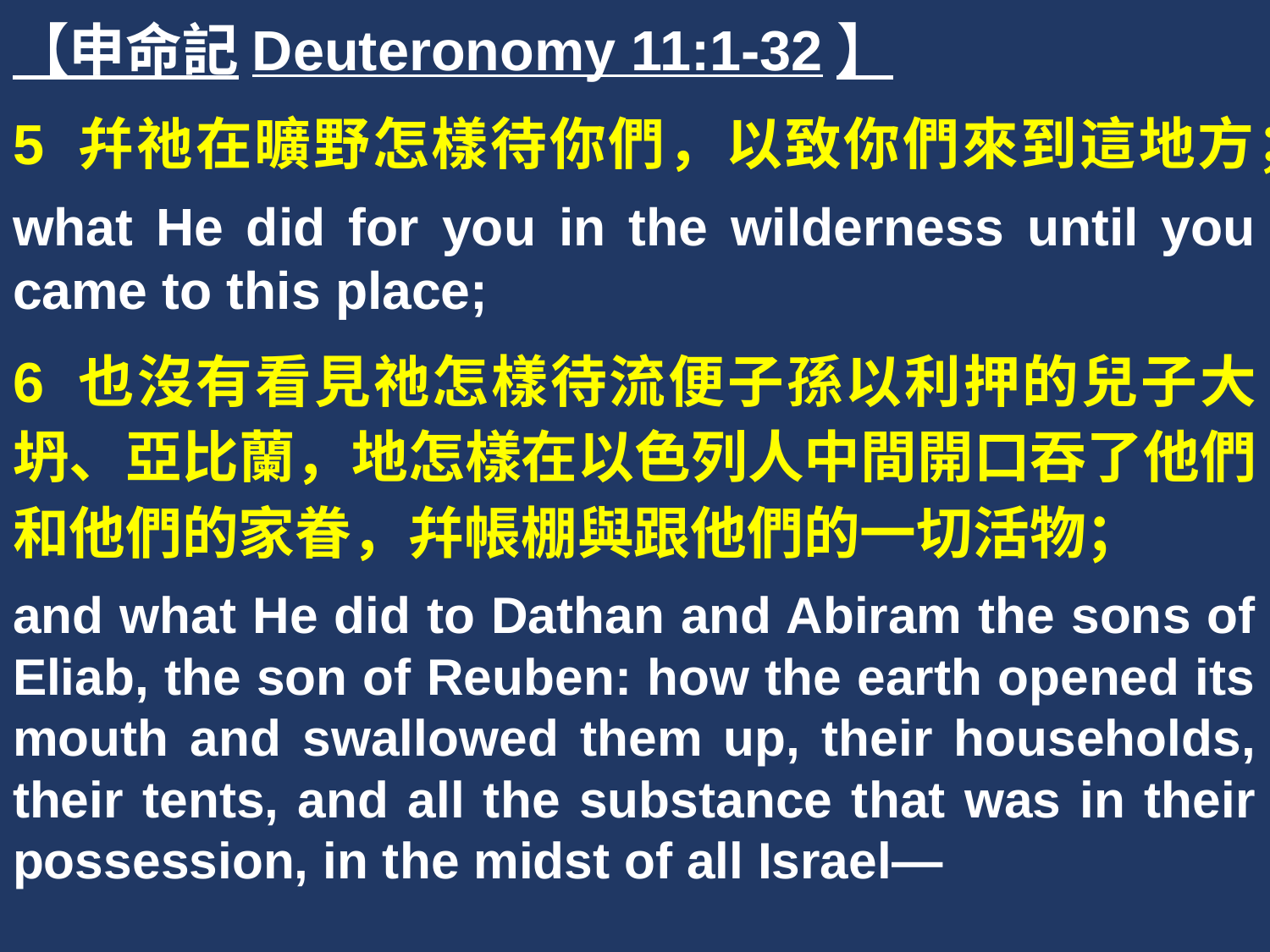

【申命記Deuteronomy 11:1-32】
5 幷祂在曠野怎樣待你們，以致你們來到這地方；
what He did for you in the wilderness until you came to this place;
6 也沒有看見祂怎樣待流便子孫以利押的兒子大坍、亞比蘭，地怎樣在以色列人中間開口吞了他們和他們的家眷，幷帳棚與跟他們的一切活物；
and what He did to Dathan and Abiram the sons of Eliab, the son of Reuben: how the earth opened its mouth and swallowed them up, their households, their tents, and all the substance that was in their possession, in the midst of all Israel—